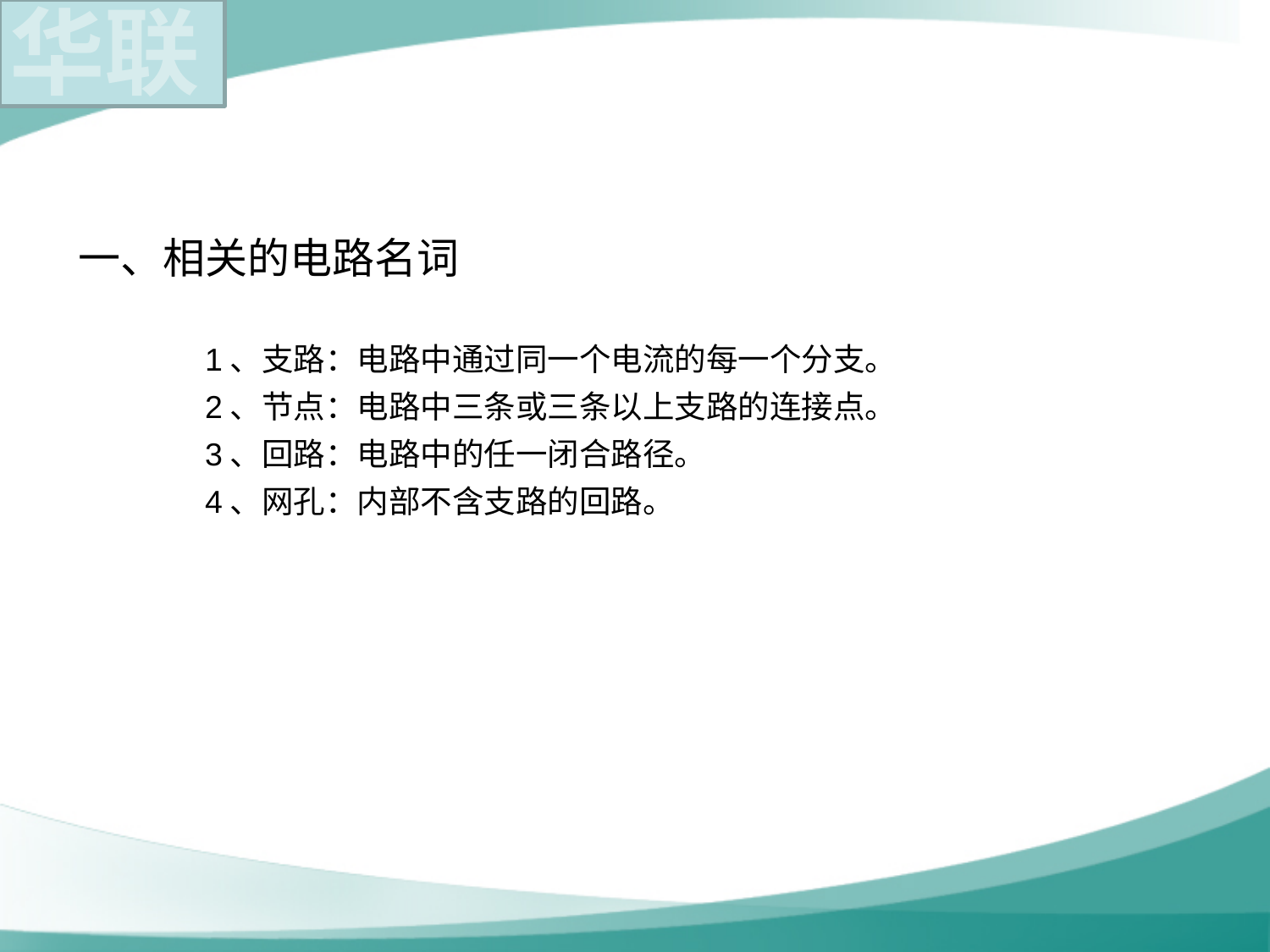

一、相关的电路名词
	1、支路：电路中通过同一个电流的每一个分支。
	2、节点：电路中三条或三条以上支路的连接点。
	3、回路：电路中的任一闭合路径。
	4、网孔：内部不含支路的回路。